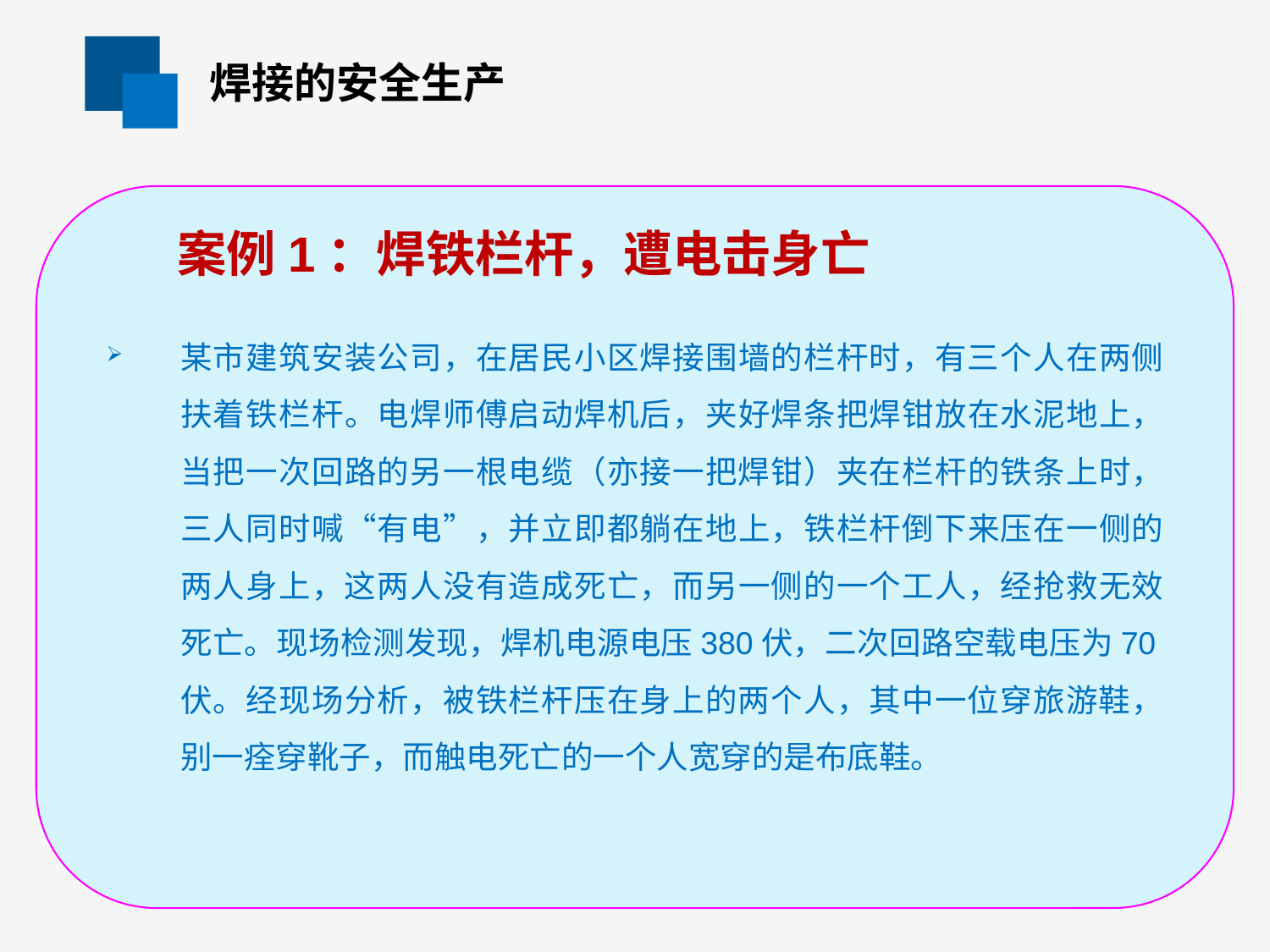

焊接的安全生产
某市建筑安装公司，在居民小区焊接围墙的栏杆时，有三个人在两侧扶着铁栏杆。电焊师傅启动焊机后，夹好焊条把焊钳放在水泥地上，当把一次回路的另一根电缆（亦接一把焊钳）夹在栏杆的铁条上时，三人同时喊“有电”，并立即都躺在地上，铁栏杆倒下来压在一侧的两人身上，这两人没有造成死亡，而另一侧的一个工人，经抢救无效死亡。现场检测发现，焊机电源电压380伏，二次回路空载电压为70伏。经现场分析，被铁栏杆压在身上的两个人，其中一位穿旅游鞋，别一痊穿靴子，而触电死亡的一个人宽穿的是布底鞋。
案例1：焊铁栏杆，遭电击身亡